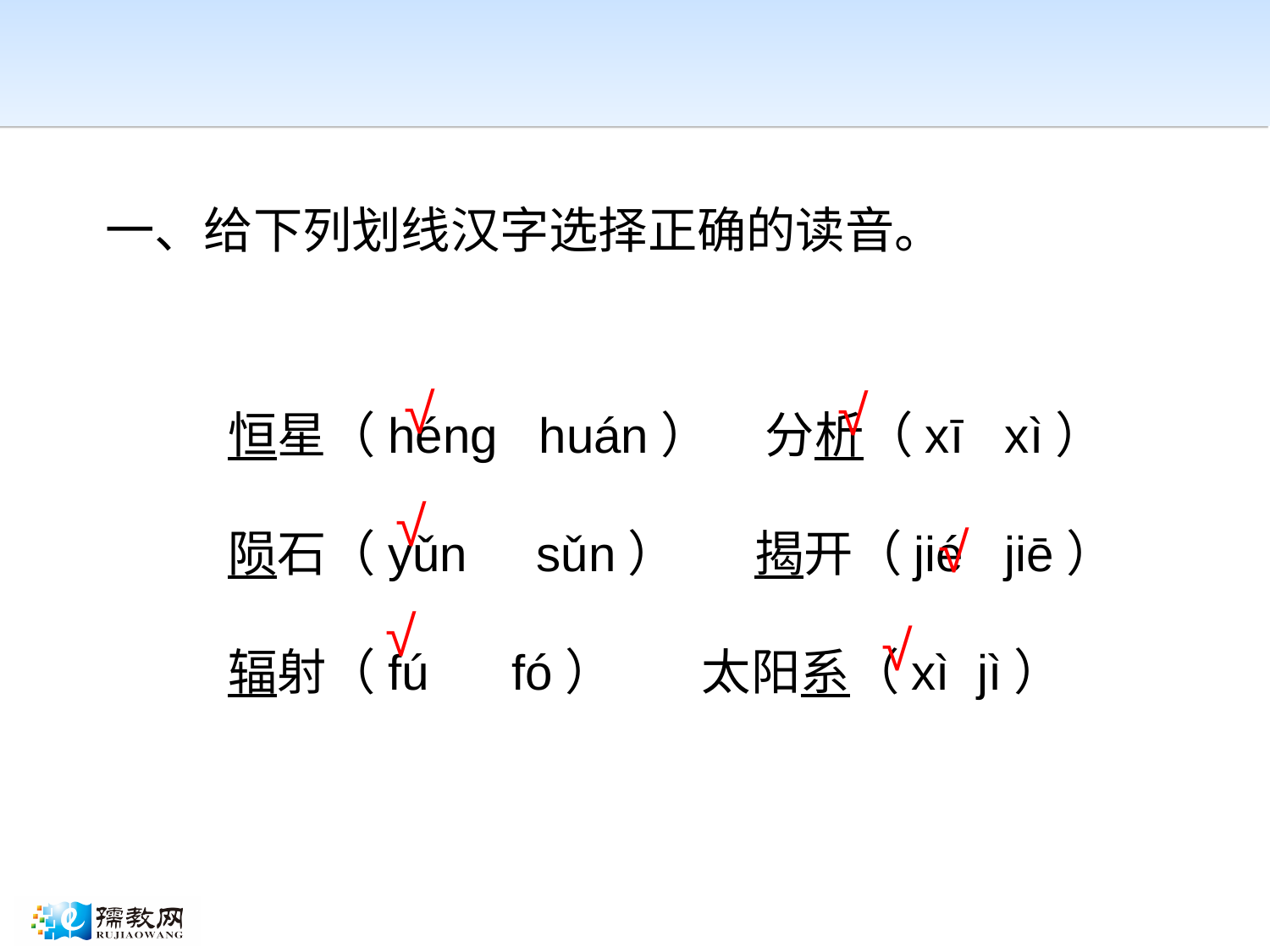

一、给下列划线汉字选择正确的读音。
恒星（héng   huán）     分析（xī   xì）
陨石（yǔn     sǔn）       揭开（jié   jiē）
辐射（fú      fó）        太阳系（xì  jì）
√
√
√
√
√
√